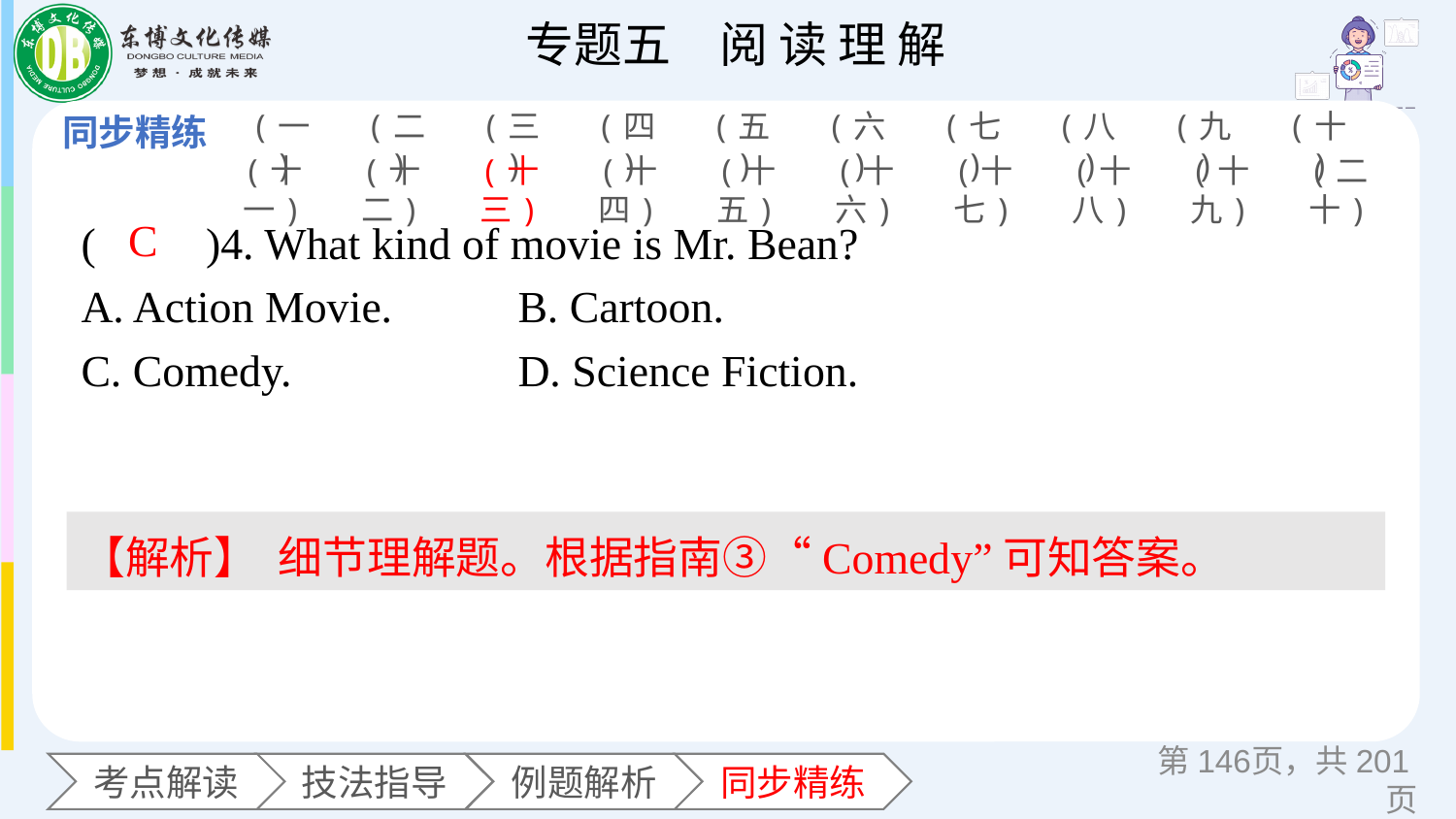

(一)
(二)
(三)
(四)
(五)
(六)
(七)
(八)
(九)
(十)
(十一)
(十二)
(十三)
(十四)
(十五)
(十六)
(十七)
(十八)
(十九)
(二十)
(　　)4. What kind of movie is Mr. Bean?
A. Action Movie.    	B. Cartoon.
C. Comedy.    		D. Science Fiction.
C
【解析】  细节理解题。根据指南③“Comedy”可知答案。
第146页，共201页